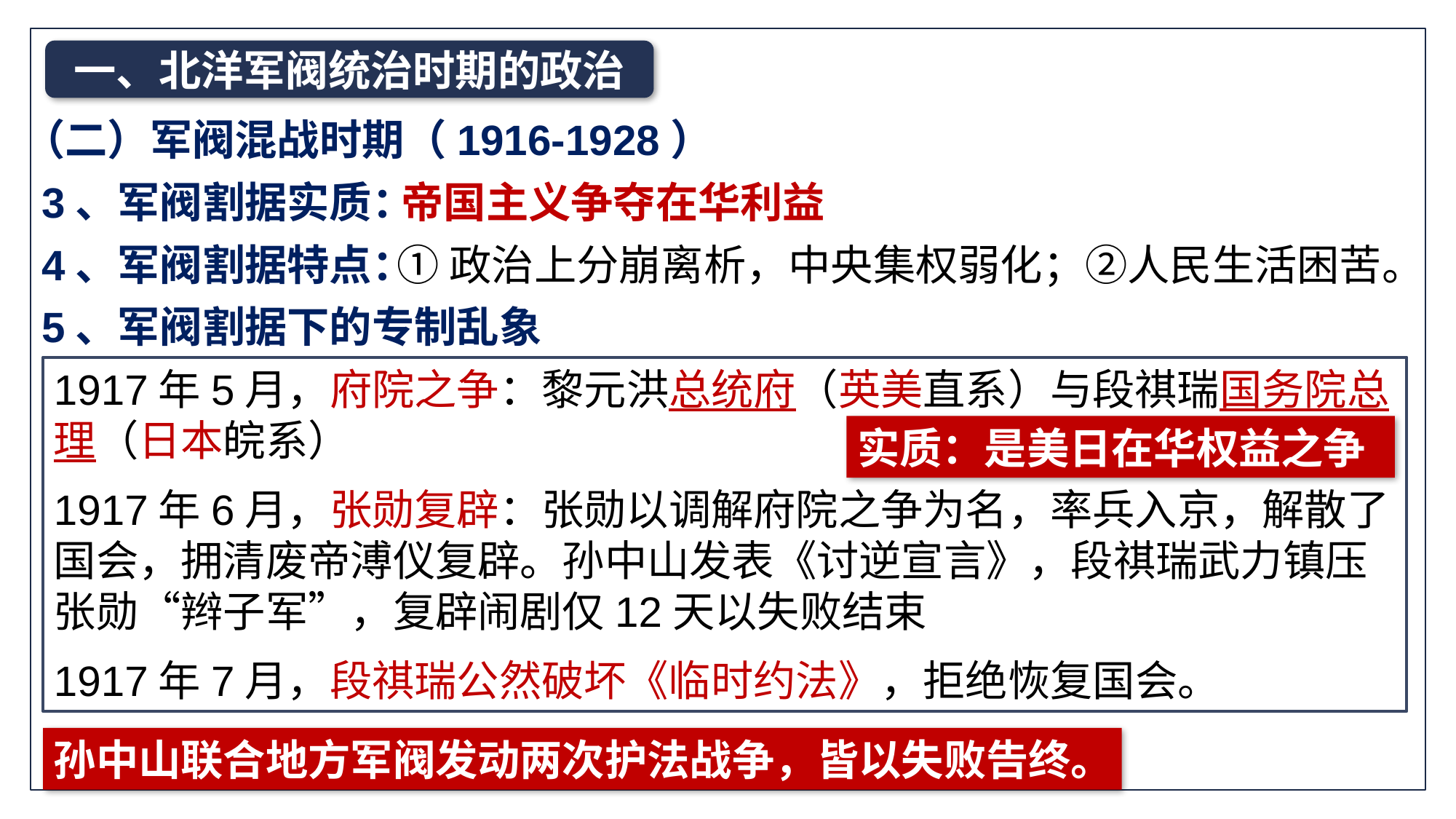

一、北洋军阀统治时期的政治
（二）军阀混战时期（1916-1928）
3、军阀割据实质：
帝国主义争夺在华利益
4、军阀割据特点：
①政治上分崩离析，中央集权弱化；②人民生活困苦。
5、军阀割据下的专制乱象
1917年5月，府院之争：黎元洪总统府（英美直系）与段祺瑞国务院总理（日本皖系）
1917年6月，张勋复辟：张勋以调解府院之争为名，率兵入京，解散了国会，拥清废帝溥仪复辟。孙中山发表《讨逆宣言》，段祺瑞武力镇压张勋“辫子军”，复辟闹剧仅12天以失败结束
1917年7月，段祺瑞公然破坏《临时约法》，拒绝恢复国会。

实质：是美日在华权益之争
孙中山联合地方军阀发动两次护法战争，皆以失败告终。